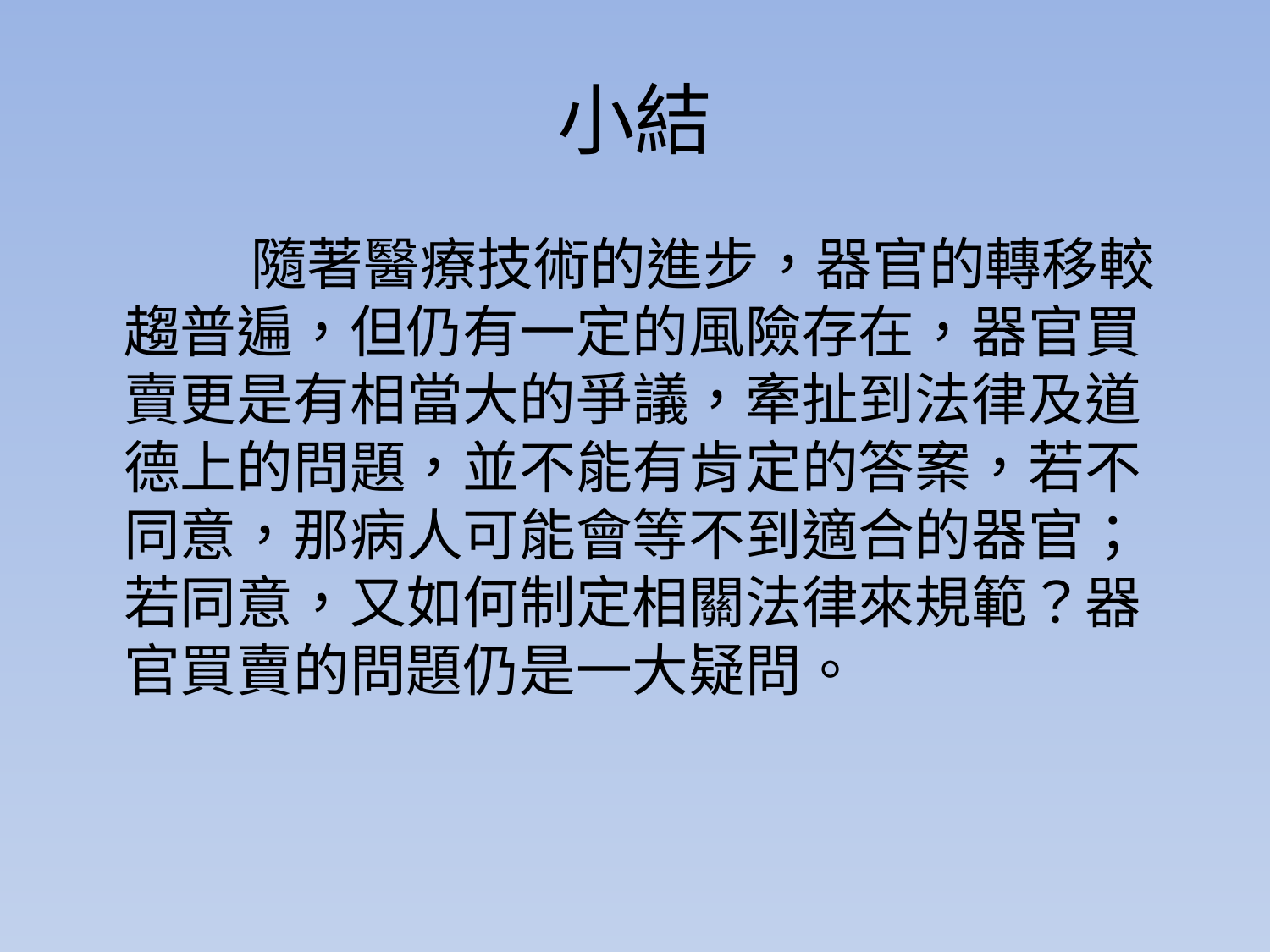

# 小結
		隨著醫療技術的進步，器官的轉移較趨普遍，但仍有一定的風險存在，器官買賣更是有相當大的爭議，牽扯到法律及道德上的問題，並不能有肯定的答案，若不同意，那病人可能會等不到適合的器官；若同意，又如何制定相關法律來規範？器官買賣的問題仍是一大疑問。